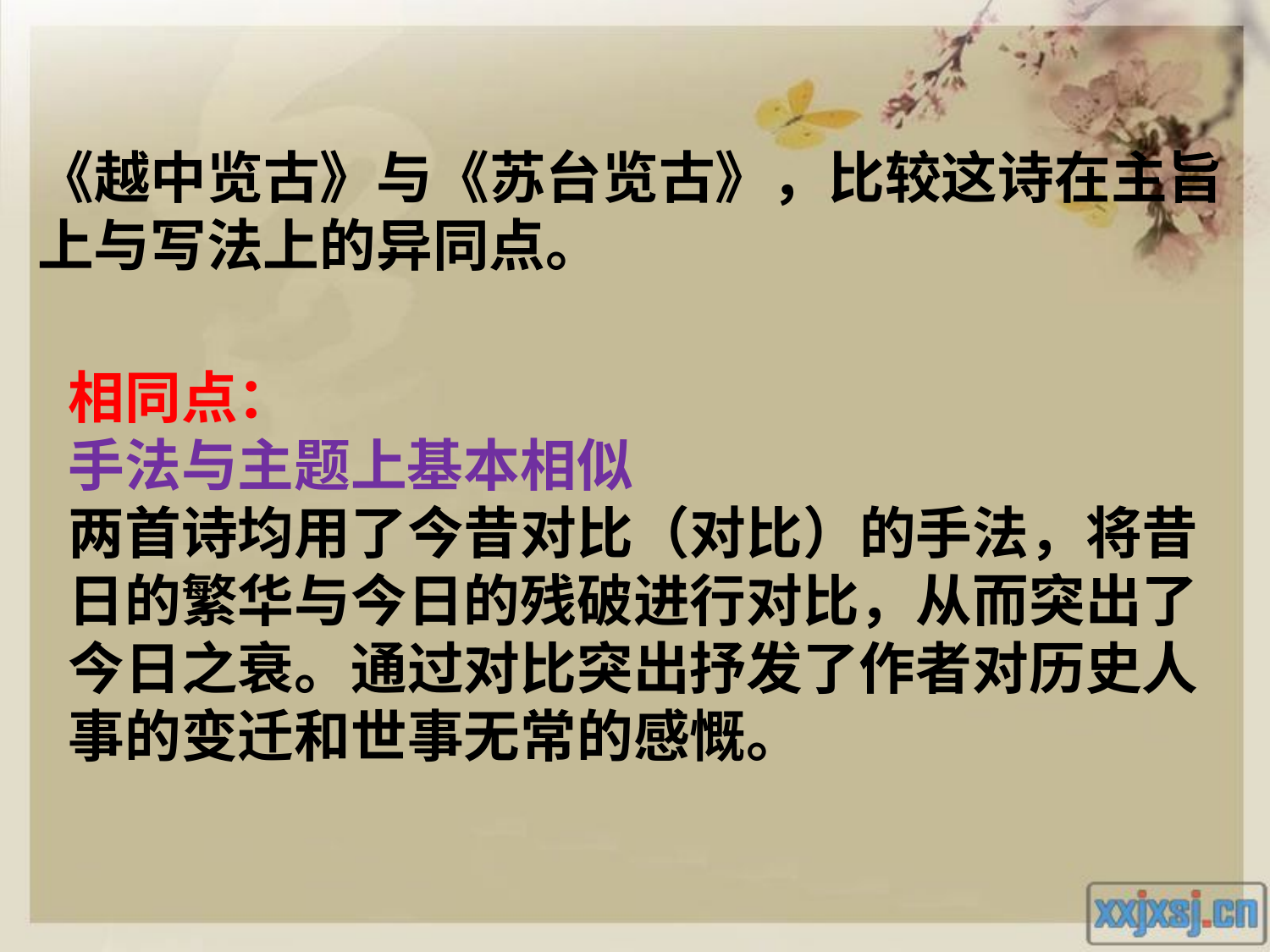

《越中览古》与《苏台览古》，比较这诗在主旨上与写法上的异同点。
相同点：
手法与主题上基本相似
两首诗均用了今昔对比（对比）的手法，将昔日的繁华与今日的残破进行对比，从而突出了今日之衰。通过对比突出抒发了作者对历史人事的变迁和世事无常的感慨。